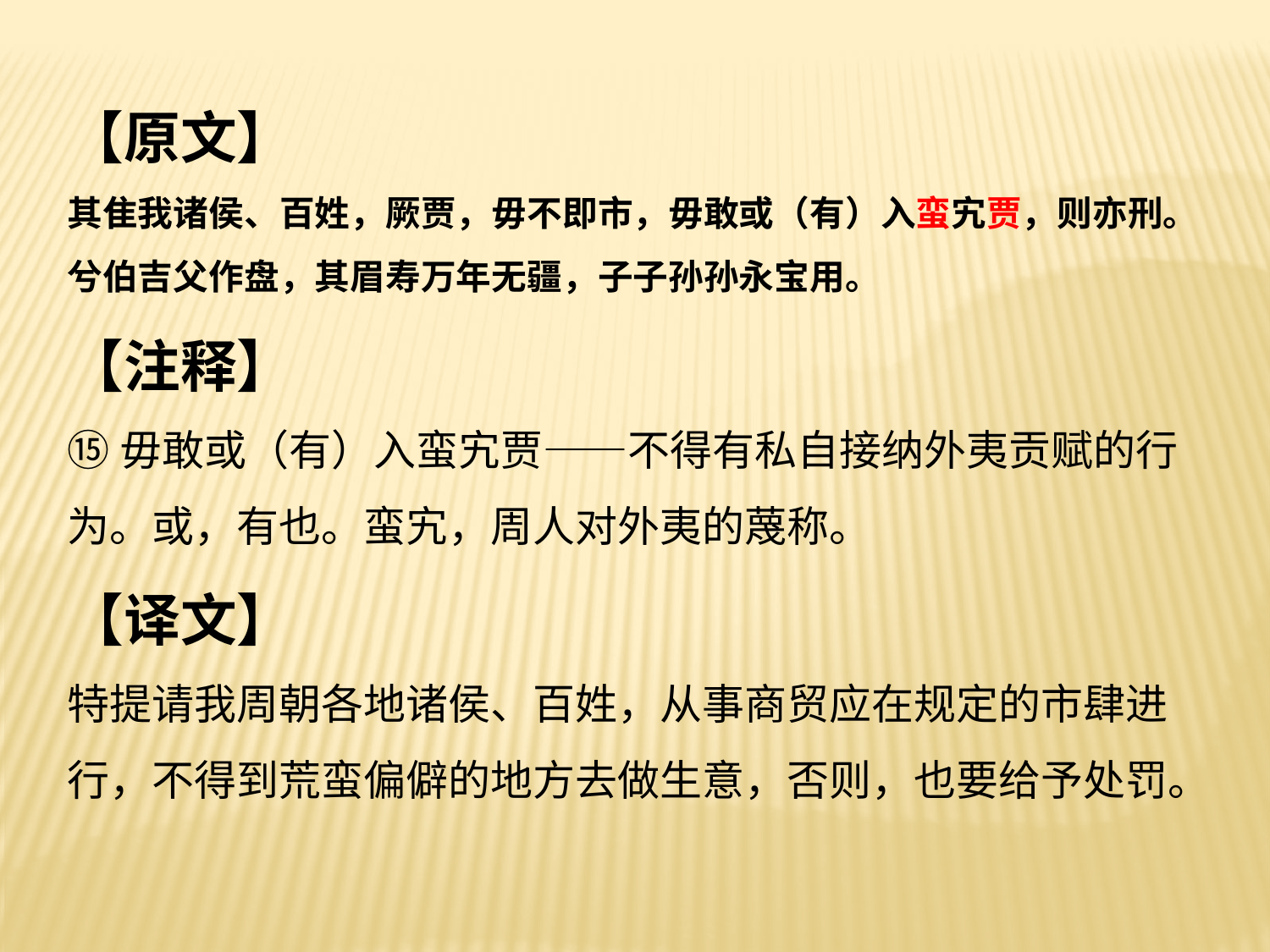

【原文】
其隹我诸侯、百姓，厥贾，毋不即市，毋敢或（有）入蛮宄贾，则亦刑。
兮伯吉父作盘，其眉寿万年无疆，子子孙孙永宝用。
【注释】
⑮毋敢或（有）入蛮宄贾——不得有私自接纳外夷贡赋的行为。或，有也。蛮宄，周人对外夷的蔑称。
【译文】
特提请我周朝各地诸侯、百姓，从事商贸应在规定的市肆进行，不得到荒蛮偏僻的地方去做生意，否则，也要给予处罚。